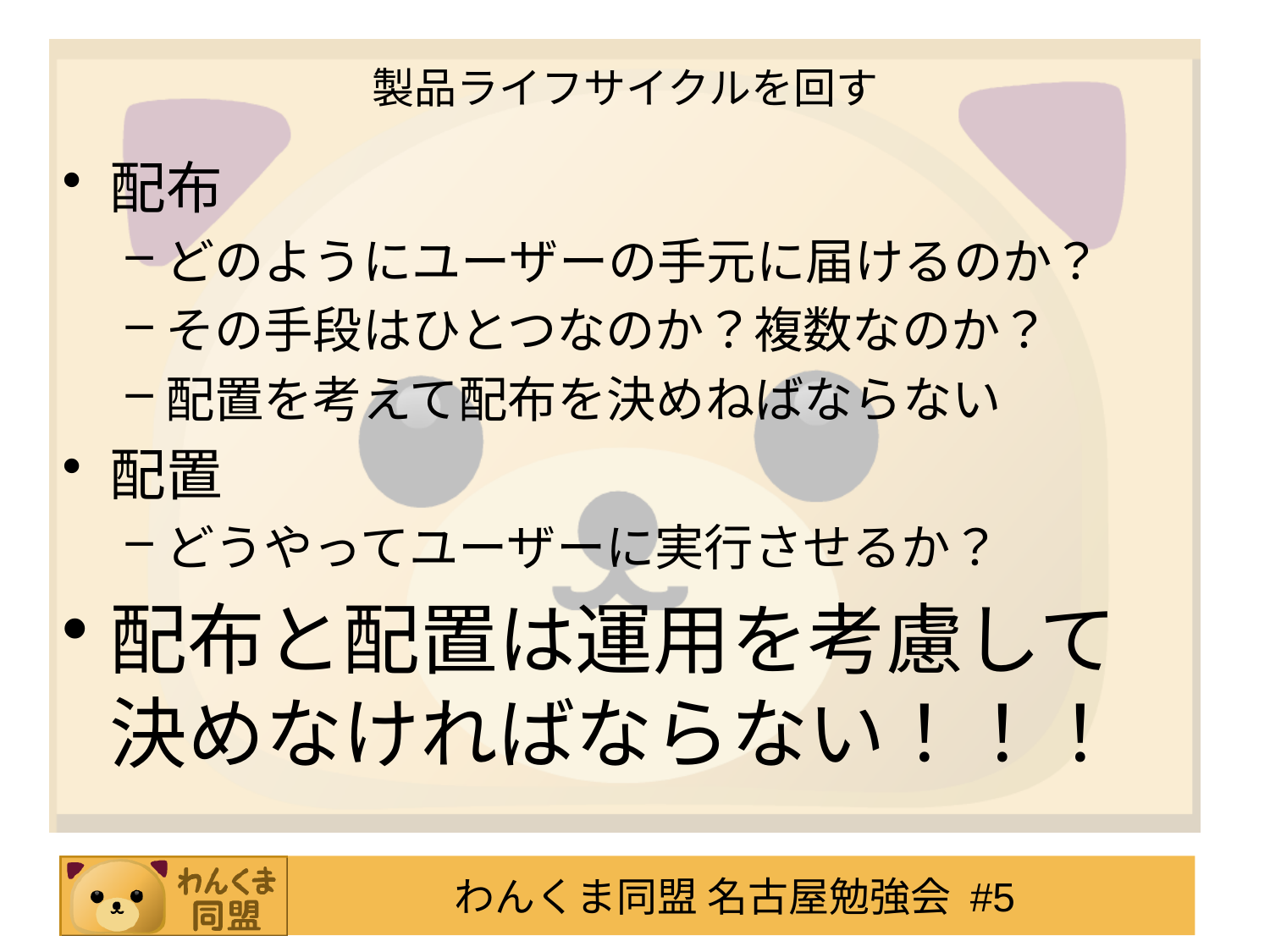

# 製品ライフサイクルを回す
配布
どのようにユーザーの手元に届けるのか？
その手段はひとつなのか？複数なのか？
配置を考えて配布を決めねばならない
配置
どうやってユーザーに実行させるか？
配布と配置は運用を考慮して
決めなければならない！！！